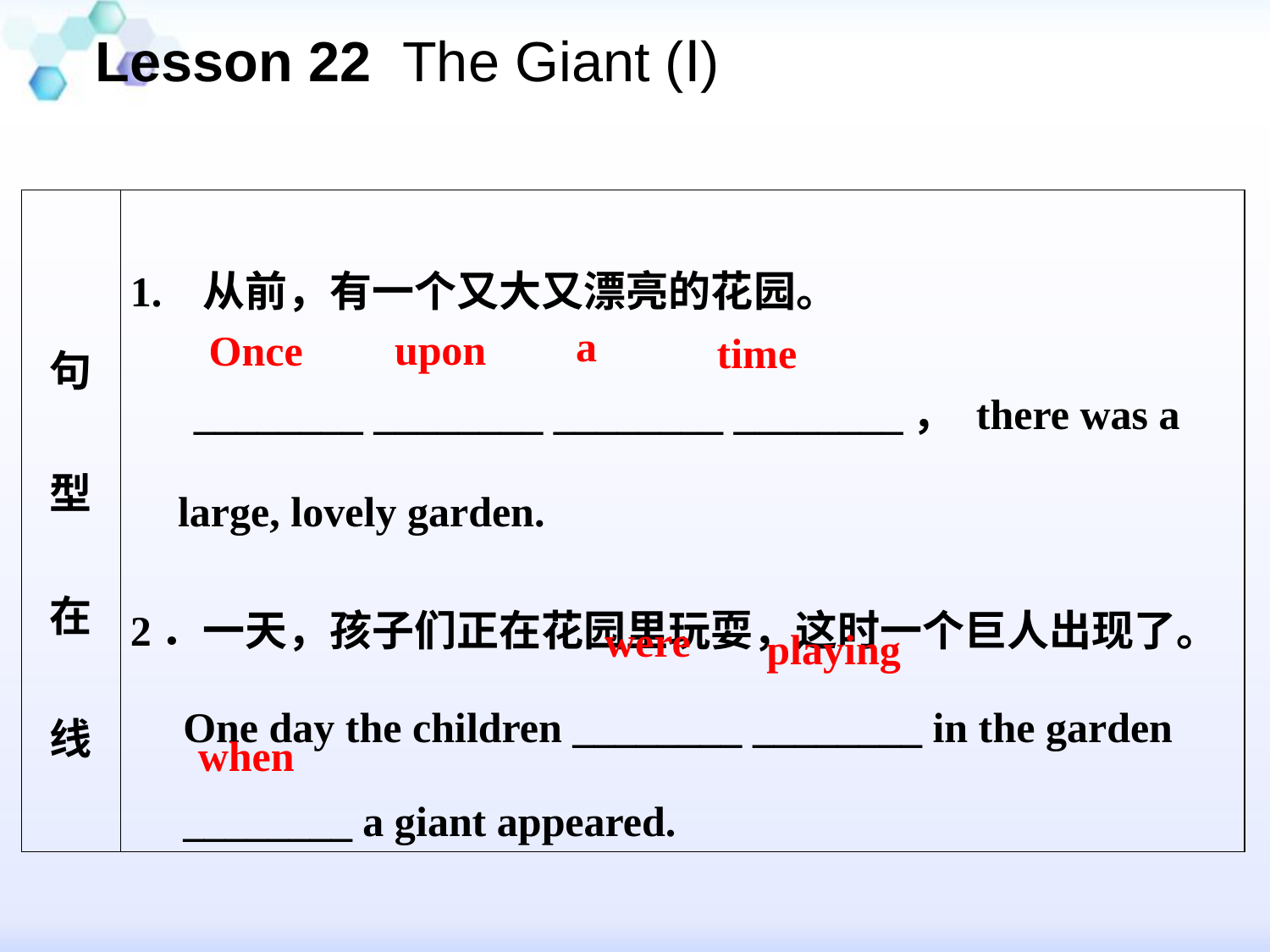

Lesson 22  The Giant (Ⅰ)
#
| 句 型 在 线 | 1. 从前，有一个又大又漂亮的花园。 \_\_\_\_\_\_\_\_ \_\_\_\_\_\_\_\_ \_\_\_\_\_\_\_\_ \_\_\_\_\_\_\_\_， there was a large, lovely garden. 2．一天，孩子们正在花园里玩耍，这时一个巨人出现了。 One day the children \_\_\_\_\_\_\_\_ \_\_\_\_\_\_\_\_ in the garden \_\_\_\_\_\_\_\_ a giant appeared. |
| --- | --- |
a
upon
Once
 time
 were
 playing
 when